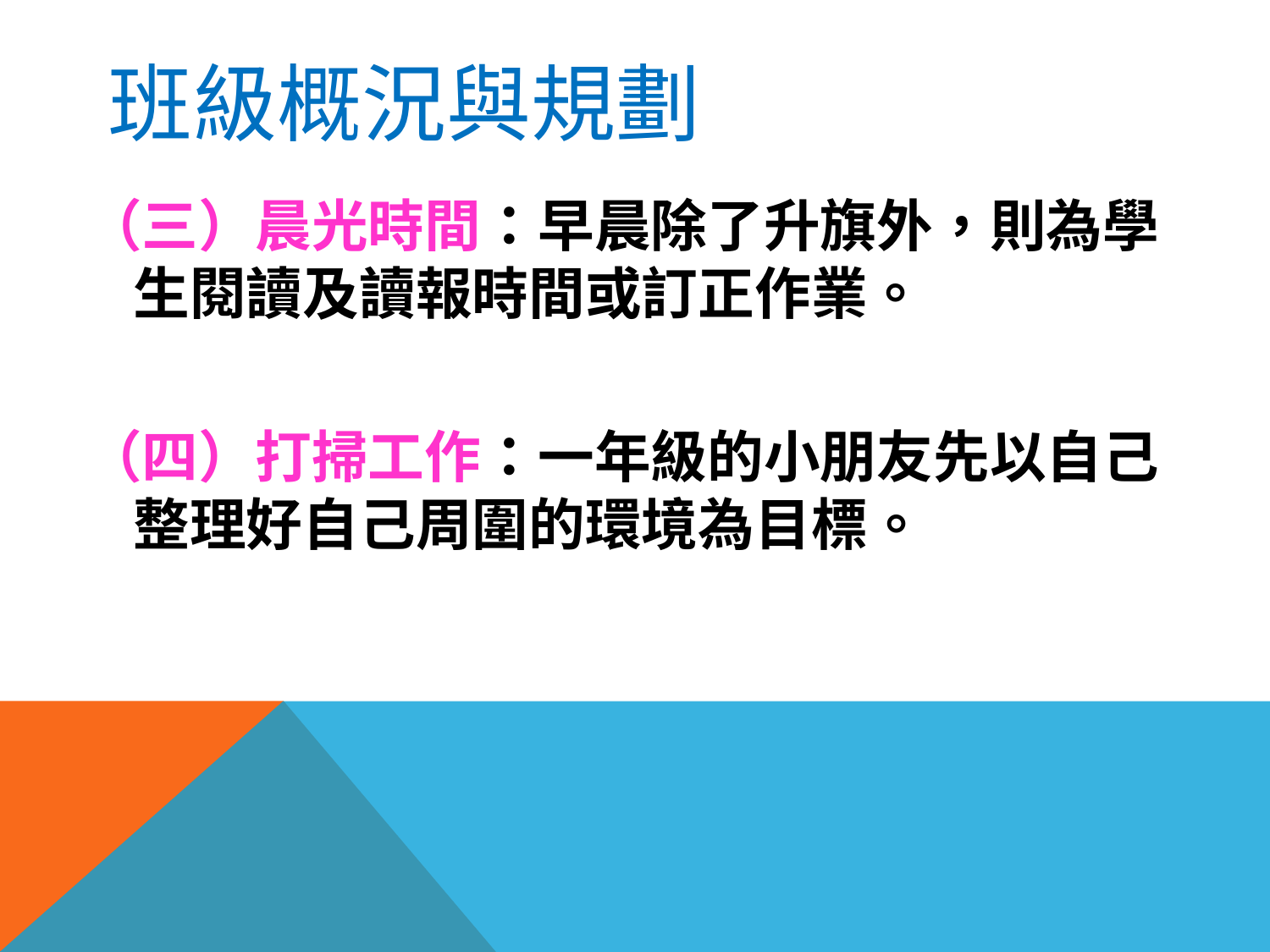

# 班級概況與規劃
（三）晨光時間：早晨除了升旗外，則為學生閱讀及讀報時間或訂正作業。

（四）打掃工作：一年級的小朋友先以自己整理好自己周圍的環境為目標。